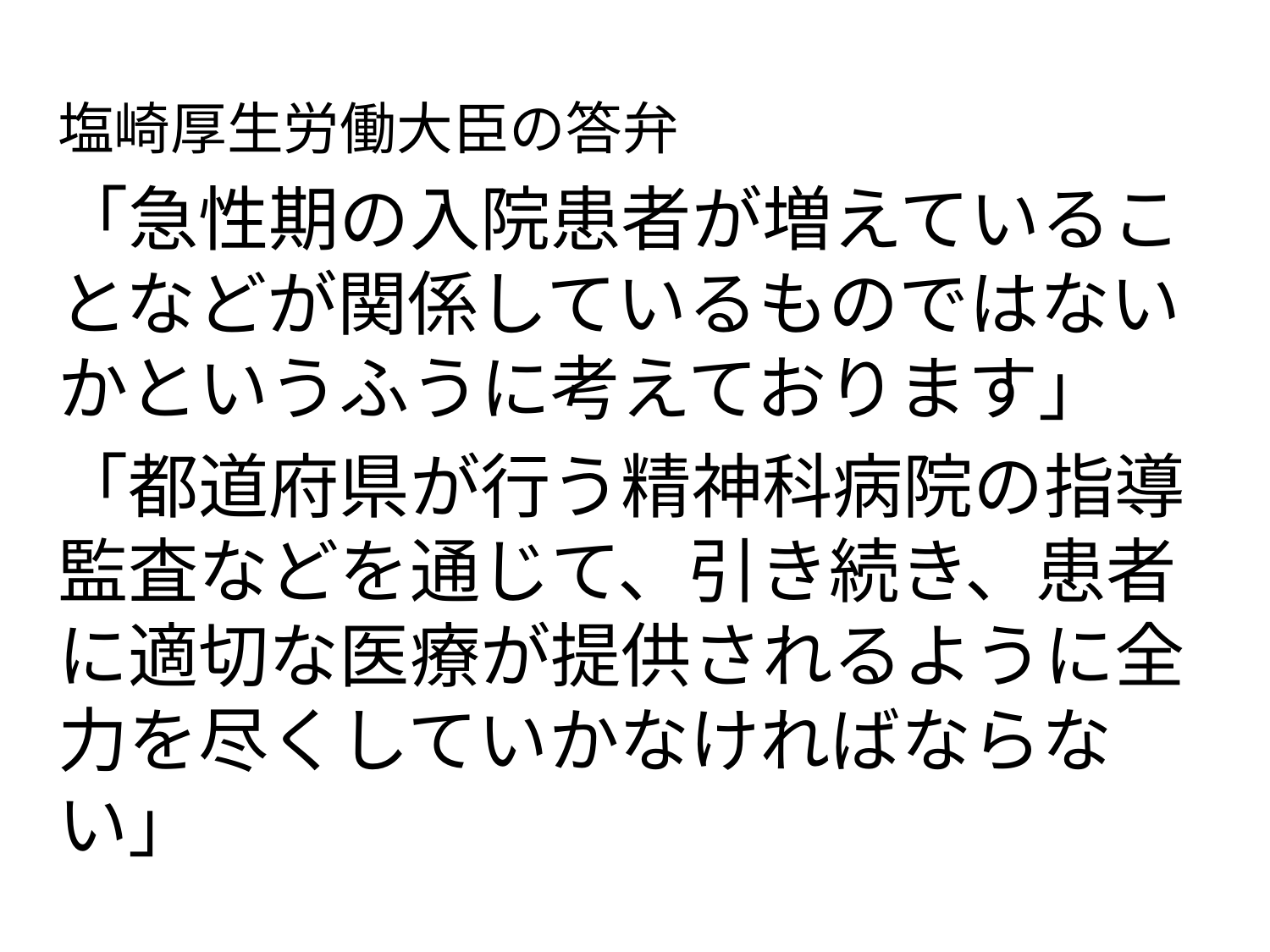

塩崎厚生労働大臣の答弁
「急性期の入院患者が増えていることなどが関係しているものではないかというふうに考えております」
「都道府県が行う精神科病院の指導監査などを通じて、引き続き、患者に適切な医療が提供されるように全力を尽くしていかなければならない」